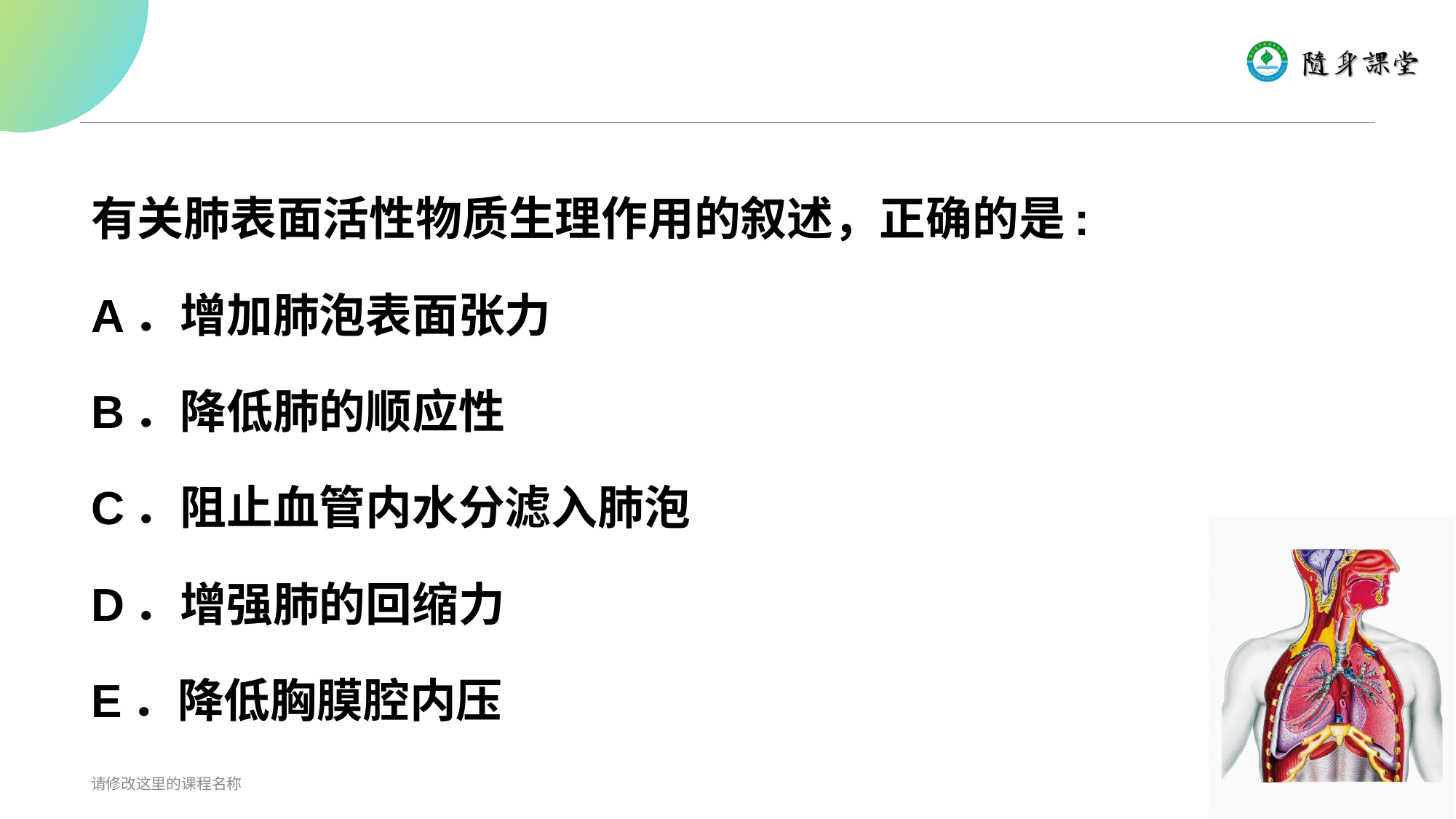

#
有关肺表面活性物质生理作用的叙述，正确的是:
A．增加肺泡表面张力
B．降低肺的顺应性
C．阻止血管内水分滤入肺泡
D．增强肺的回缩力
E．降低胸膜腔内压
请修改这里的课程名称
41